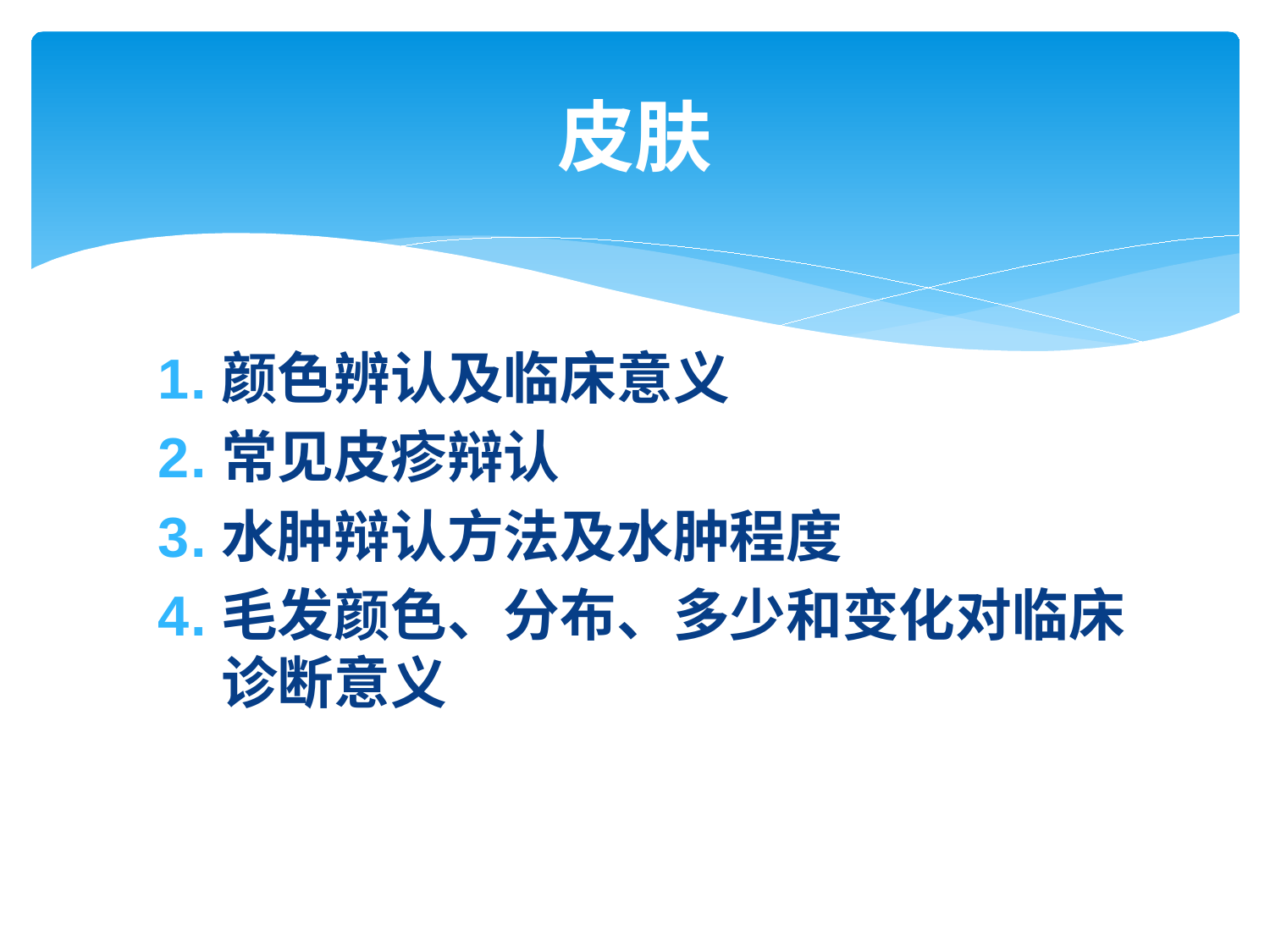

# 皮肤
颜色辨认及临床意义
常见皮疹辩认
水肿辩认方法及水肿程度
毛发颜色、分布、多少和变化对临床诊断意义